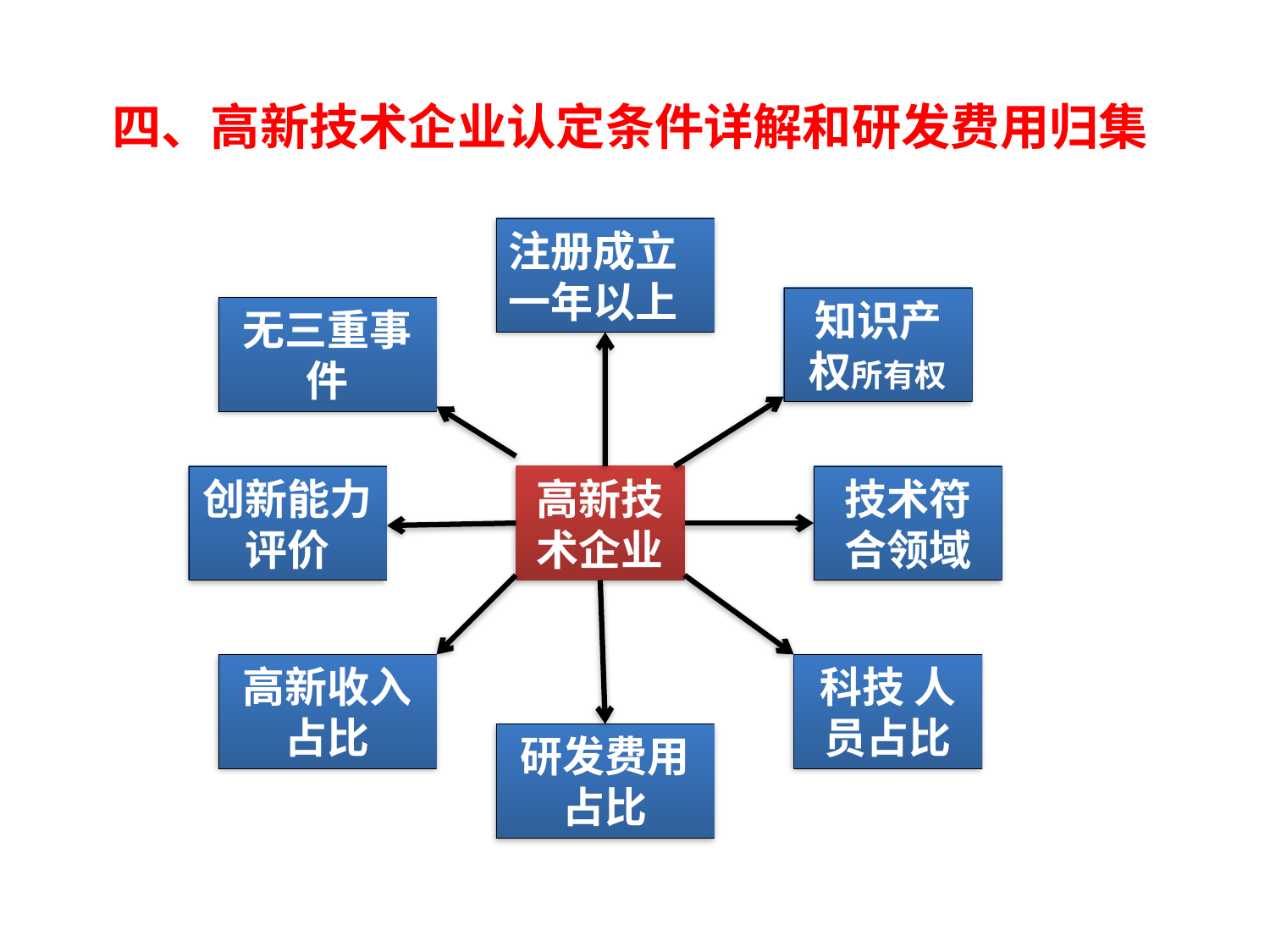

四、高新技术企业认定条件详解和研发费用归集
注册成立一年以上
知识产权所有权
无三重事件
创新能力评价
高新技术企业
技术符合领域
高新收入占比
科技 人员占比
研发费用占比